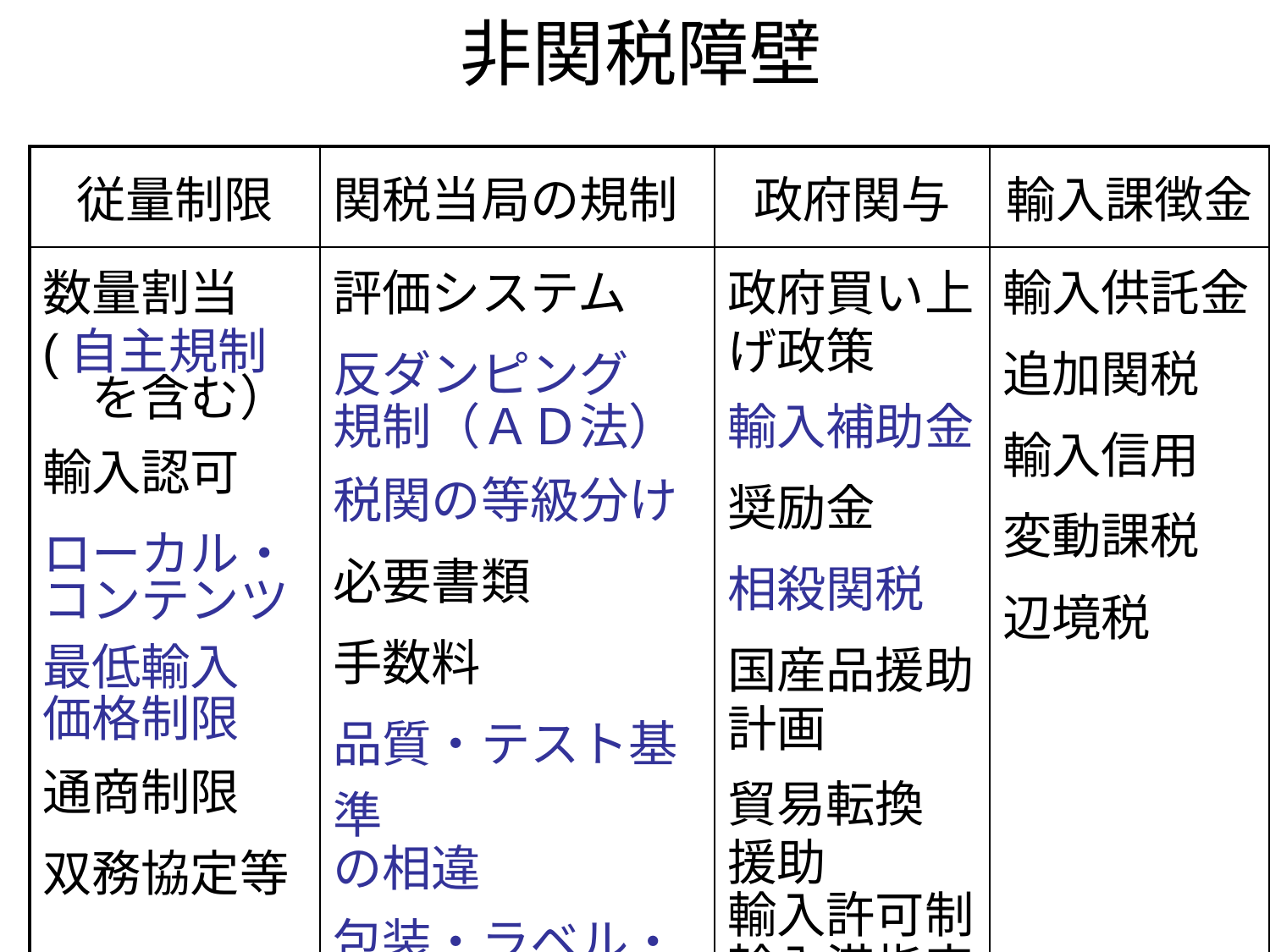

# 非関税障壁
| 従量制限 | 関税当局の規制 | 政府関与 | 輸入課徴金 |
| --- | --- | --- | --- |
| 数量割当 (自主規制 　を含む） 輸入認可 ローカル・ コンテンツ 最低輸入 価格制限 通商制限 双務協定等 | 評価システム 反ダンピング 規制（ＡＤ法） 税関の等級分け 必要書類 手数料 品質・テスト基準 の相違 包装・ラベル・ マーケティング 基準 | 政府買い上 げ政策 輸入補助金 奨励金 相殺関税 国産品援助 計画 貿易転換 援助 輸入許可制 輸入港指定 | 輸入供託金 追加関税 輸入信用 変動課税 辺境税 |